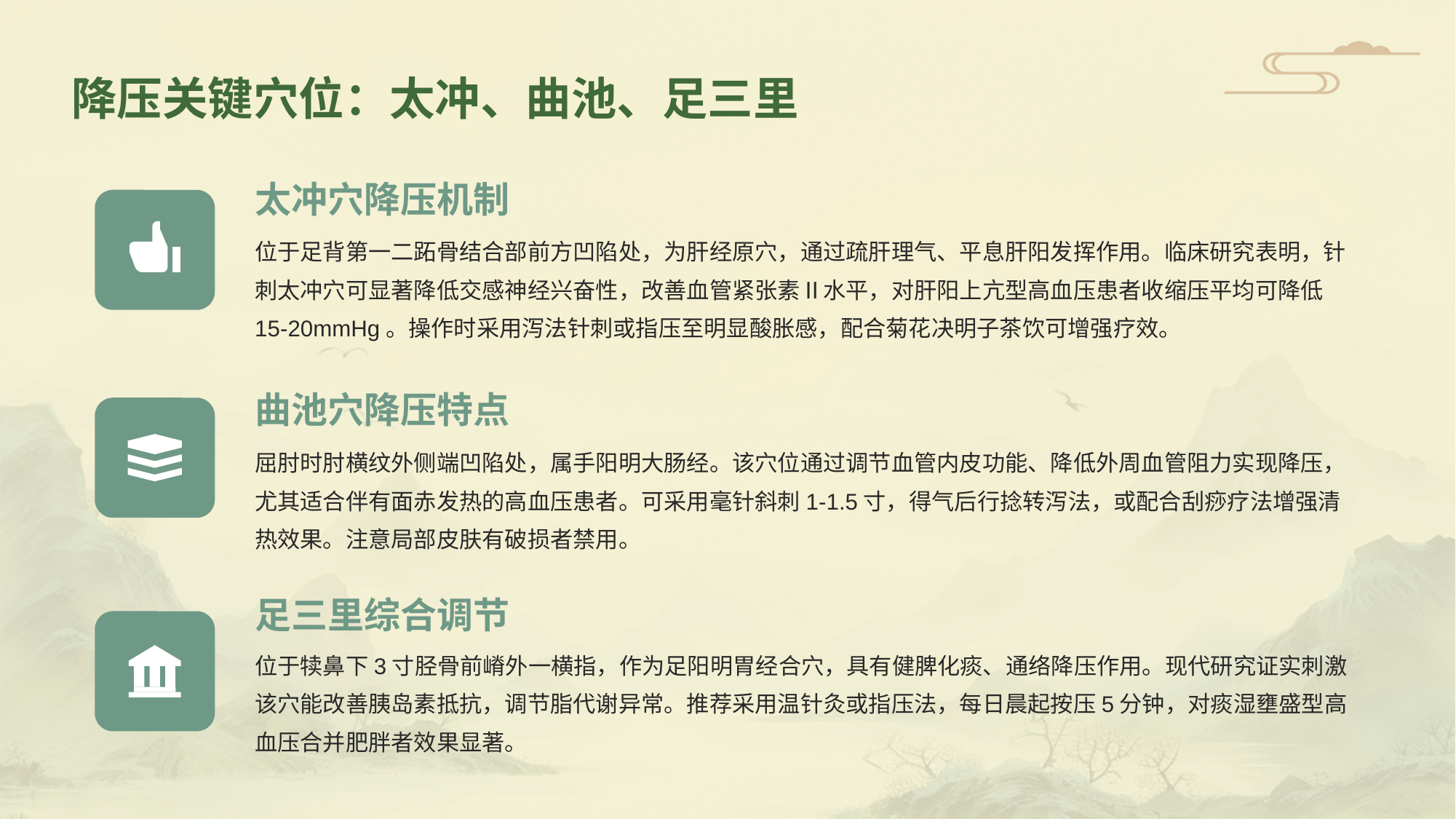

降压关键穴位：太冲、曲池、足三里
太冲穴降压机制

位于足背第一二跖骨结合部前方凹陷处，为肝经原穴，通过疏肝理气、平息肝阳发挥作用。临床研究表明，针刺太冲穴可显著降低交感神经兴奋性，改善血管紧张素Ⅱ水平，对肝阳上亢型高血压患者收缩压平均可降低15-20mmHg。操作时采用泻法针刺或指压至明显酸胀感，配合菊花决明子茶饮可增强疗效。
曲池穴降压特点

屈肘时肘横纹外侧端凹陷处，属手阳明大肠经。该穴位通过调节血管内皮功能、降低外周血管阻力实现降压，尤其适合伴有面赤发热的高血压患者。可采用毫针斜刺1-1.5寸，得气后行捻转泻法，或配合刮痧疗法增强清热效果。注意局部皮肤有破损者禁用。
足三里综合调节

位于犊鼻下3寸胫骨前嵴外一横指，作为足阳明胃经合穴，具有健脾化痰、通络降压作用。现代研究证实刺激该穴能改善胰岛素抵抗，调节脂代谢异常。推荐采用温针灸或指压法，每日晨起按压5分钟，对痰湿壅盛型高血压合并肥胖者效果显著。